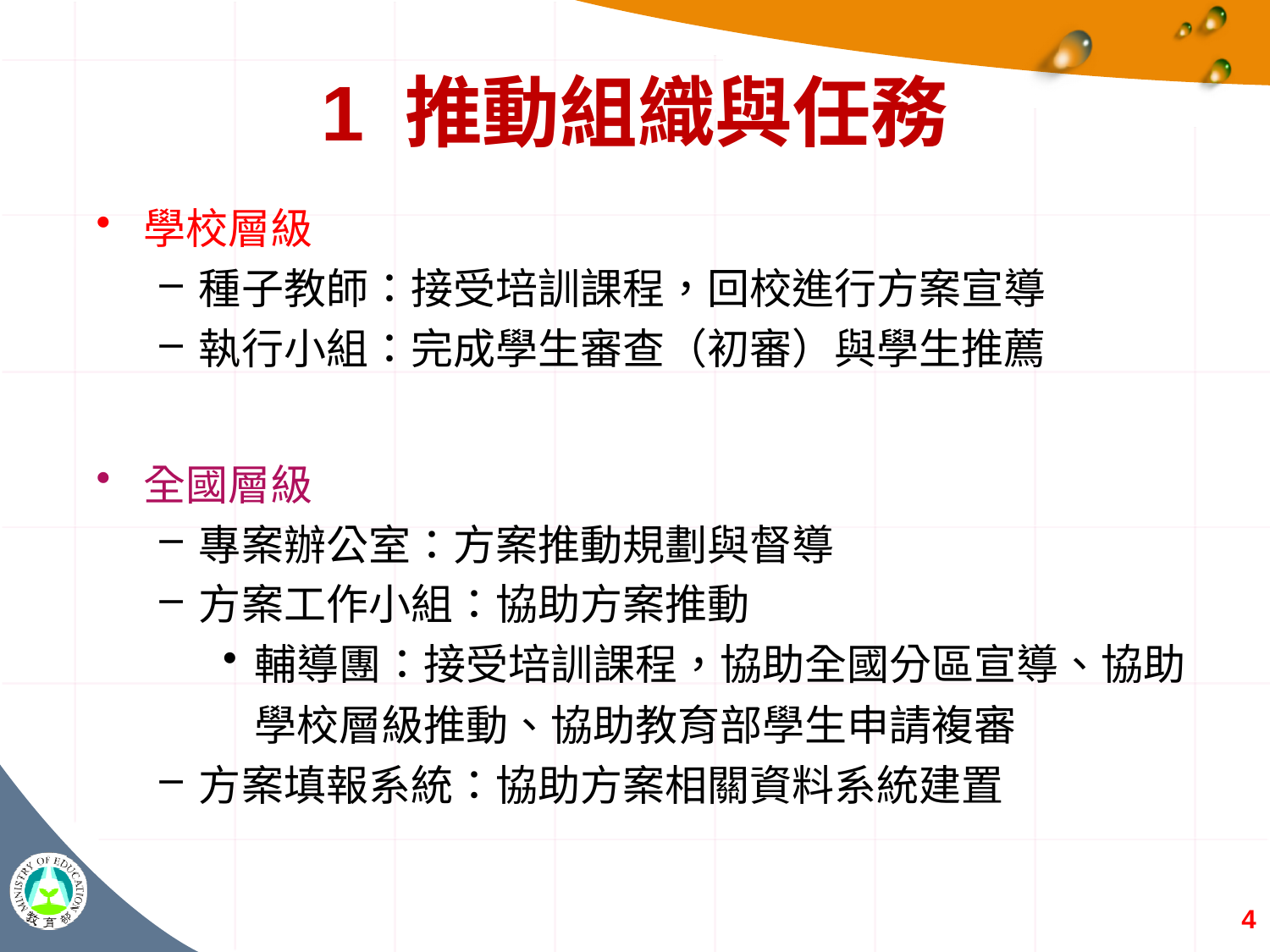

# 1 推動組織與任務
學校層級
種子教師：接受培訓課程，回校進行方案宣導
執行小組：完成學生審查（初審）與學生推薦

全國層級
專案辦公室：方案推動規劃與督導
方案工作小組：協助方案推動
輔導團：接受培訓課程，協助全國分區宣導、協助學校層級推動、協助教育部學生申請複審
方案填報系統：協助方案相關資料系統建置

4